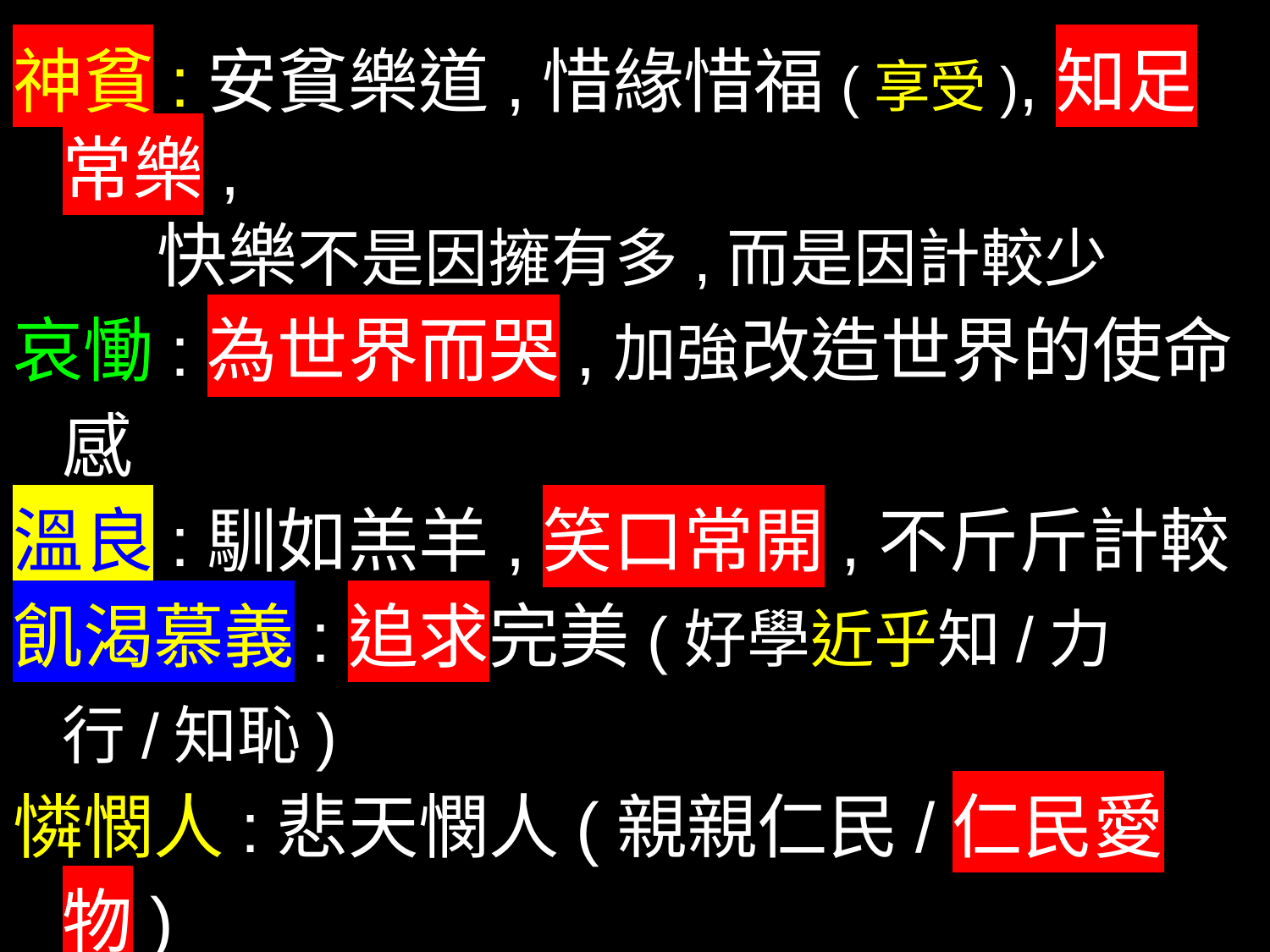

神貧:安貧樂道,惜緣惜福(享受),知足常樂,
        快樂不是因擁有多,而是因計較少
哀慟:為世界而哭,加強改造世界的使命感
溫良:馴如羔羊,笑口常開,不斤斤計較
飢渴慕義:追求完美(好學近乎知/力行/知恥)
憐憫人:悲天憫人(親親仁民/仁民愛物)
心裡潔淨:良心無罪,至人無夢,俯仰無愧
締造和平:和平使者,退後原來是向前
為義受迫害.世界容不下真善美;站隊基督